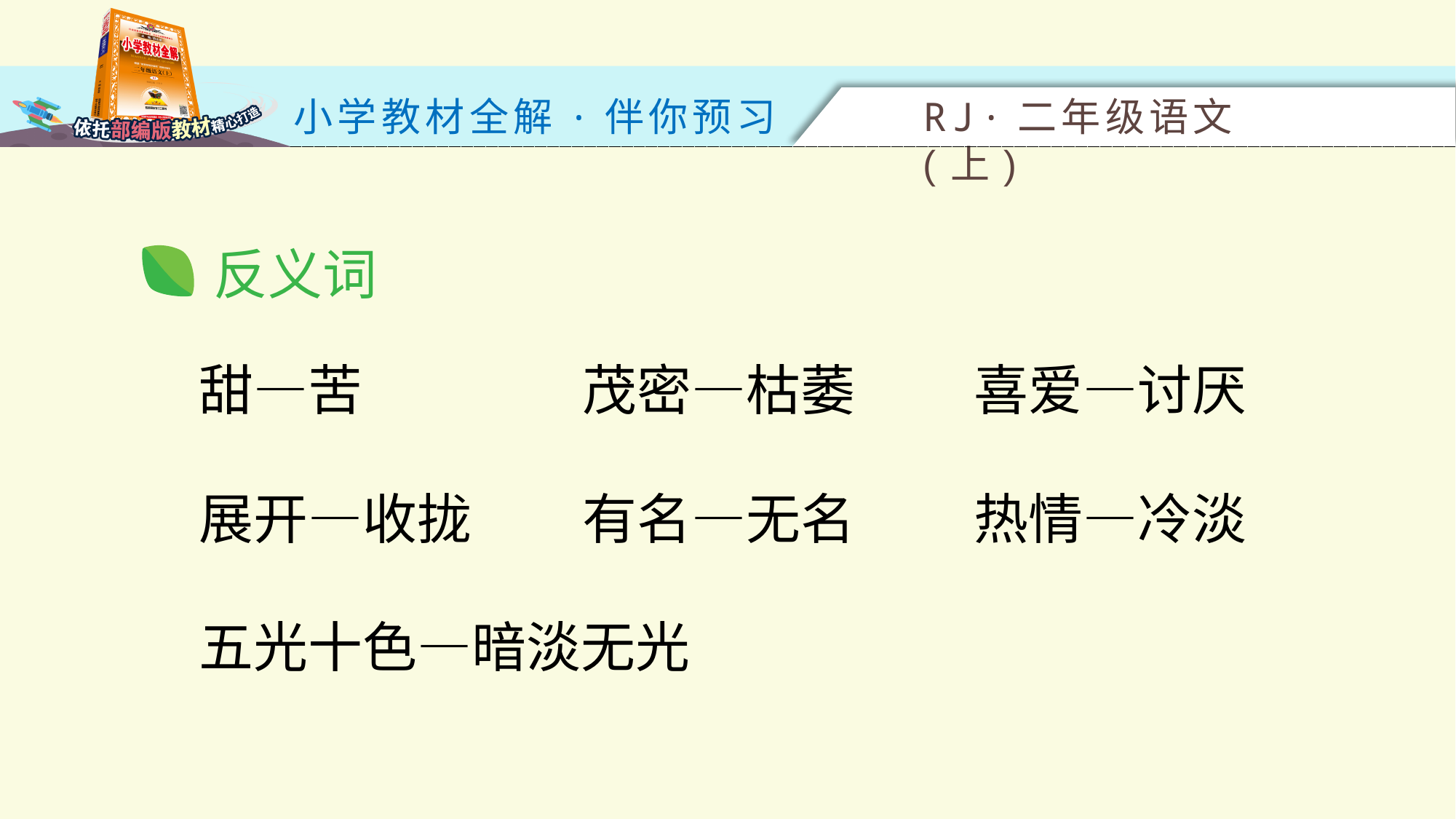

反义词

甜—苦
茂密—枯萎
喜爱—讨厌
展开—收拢
有名—无名
热情—冷淡
五光十色—暗淡无光